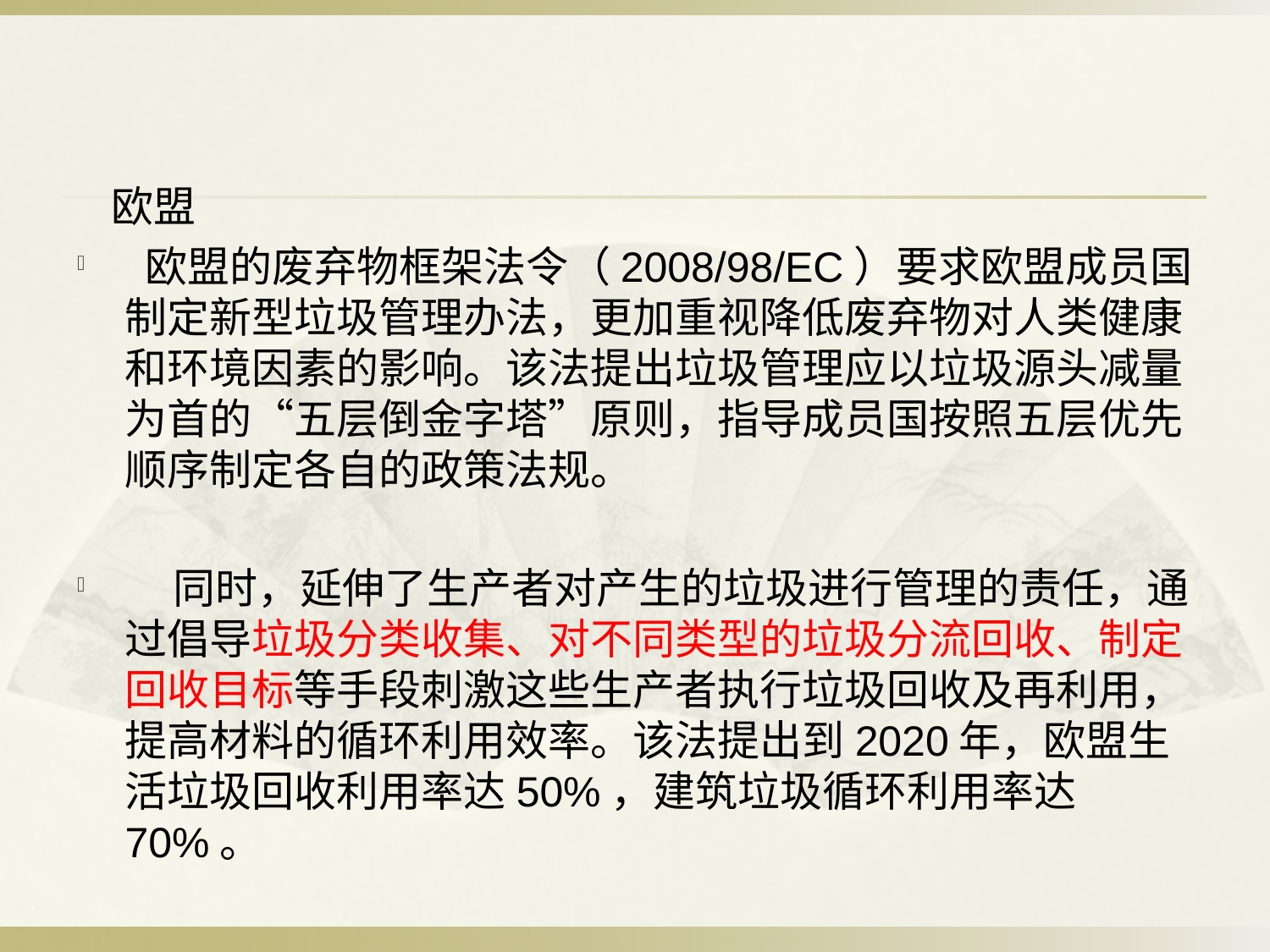

欧盟
 欧盟的废弃物框架法令（2008/98/EC）要求欧盟成员国制定新型垃圾管理办法，更加重视降低废弃物对人类健康和环境因素的影响。该法提出垃圾管理应以垃圾源头减量为首的“五层倒金字塔”原则，指导成员国按照五层优先顺序制定各自的政策法规。

    同时，延伸了生产者对产生的垃圾进行管理的责任，通过倡导垃圾分类收集、对不同类型的垃圾分流回收、制定回收目标等手段刺激这些生产者执行垃圾回收及再利用，提高材料的循环利用效率。该法提出到2020年，欧盟生活垃圾回收利用率达50%，建筑垃圾循环利用率达70%。